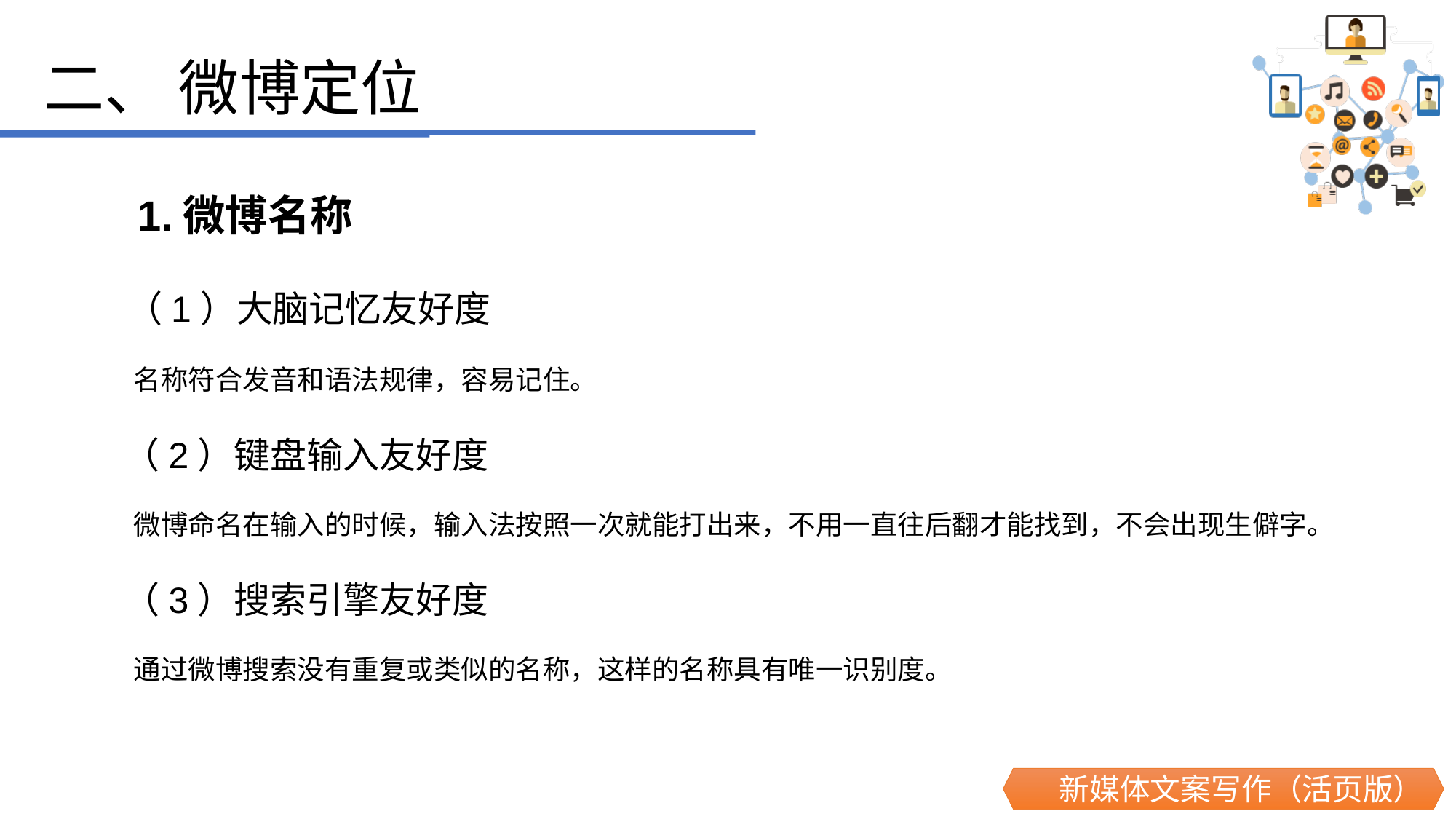

二、 微博定位

    1.微博名称
   （1）大脑记忆友好度
      名称符合发音和语法规律，容易记住。
   （2）键盘输入友好度
      微博命名在输入的时候，输入法按照一次就能打出来，不用一直往后翻才能找到，不会出现生僻字。
   （3）搜索引擎友好度
      通过微博搜索没有重复或类似的名称，这样的名称具有唯一识别度。